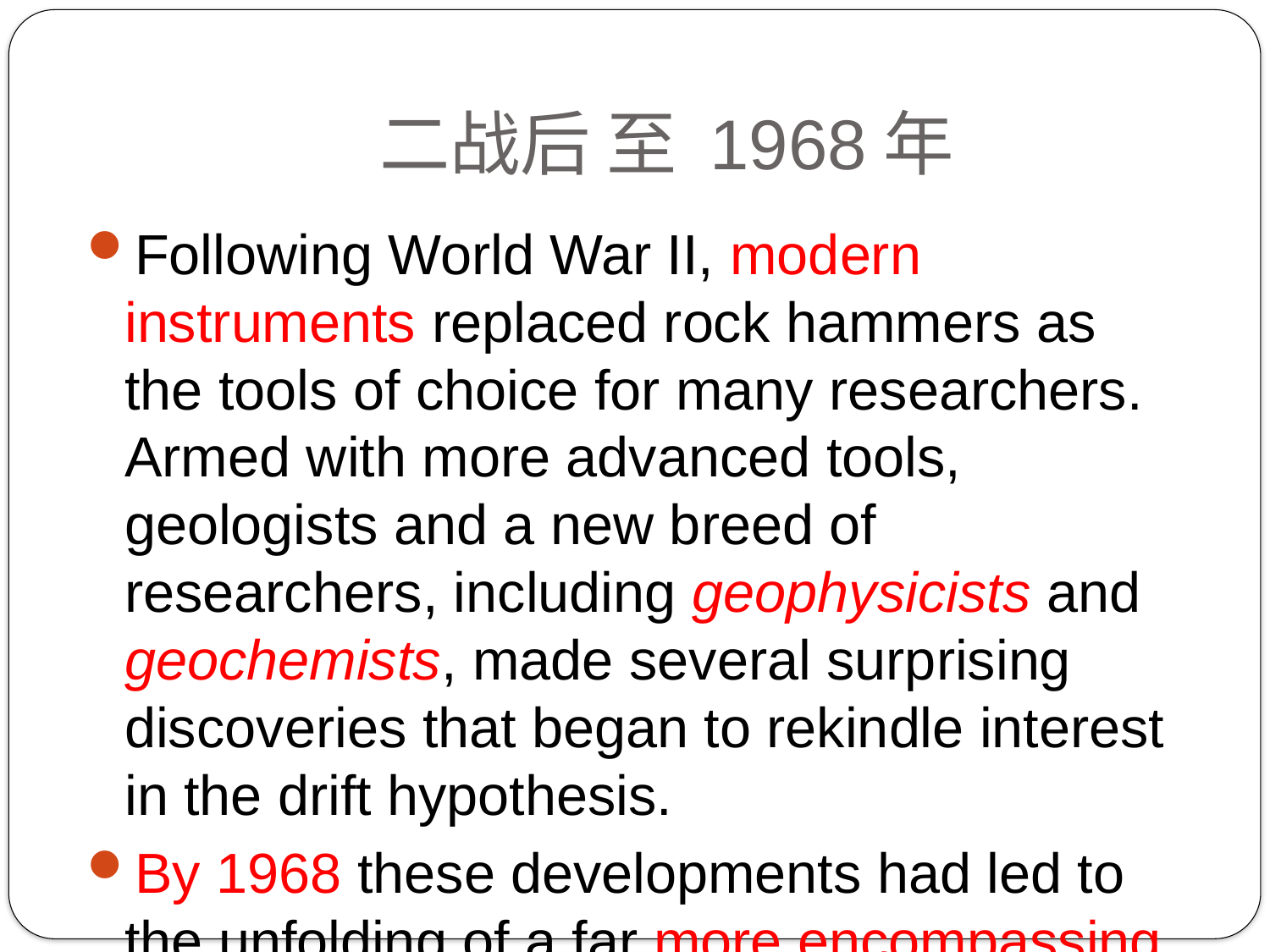

# 二战后 至 1968年
Following World War II, modern instruments replaced rock hammers as the tools of choice for many researchers. Armed with more advanced tools, geologists and a new breed of researchers, including geophysicists and geochemists, made several surprising discoveries that began to rekindle interest in the drift hypothesis.
By 1968 these developments had led to the unfolding of a far more encompassing explanation known as the theory of plate tectonics.